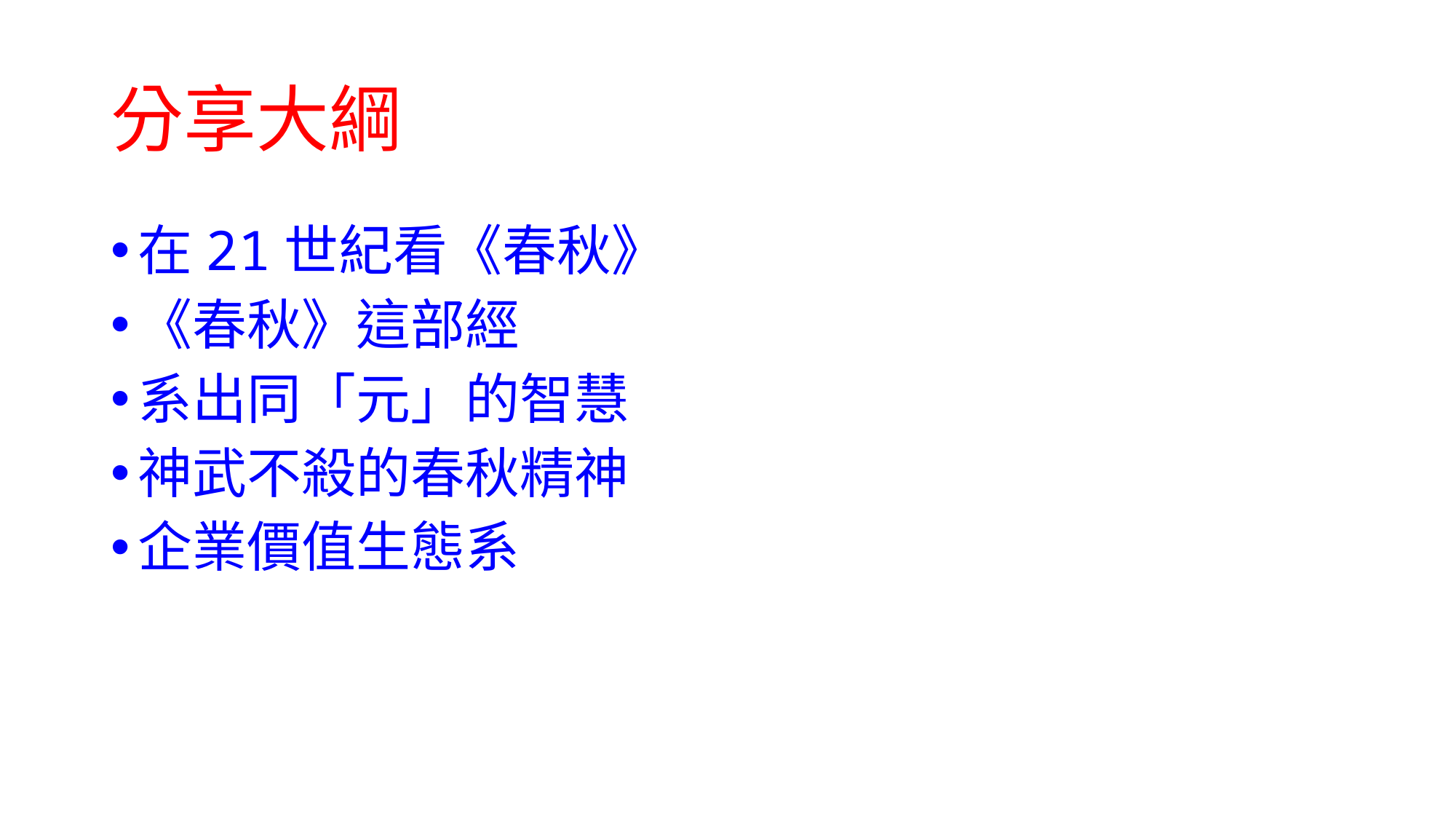

# 分享大綱
在21世紀看《春秋》
《春秋》這部經
系出同「元」的智慧
神武不殺的春秋精神
企業價值生態系